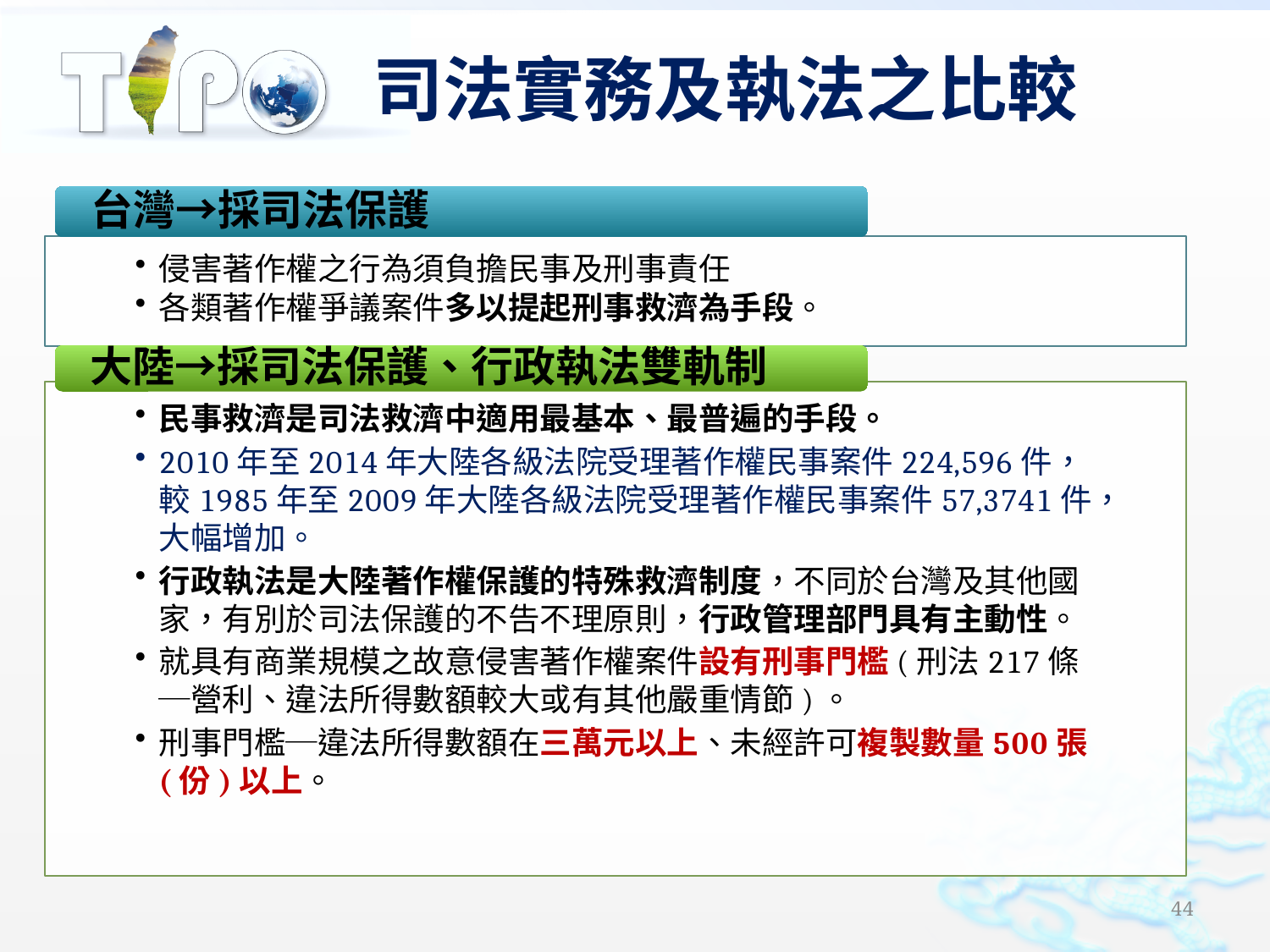

# 司法實務及執法之比較
侵害著作權之行為須負擔民事及刑事責任
各類著作權爭議案件多以提起刑事救濟為手段。
台灣→採司法保護
民事救濟是司法救濟中適用最基本、最普遍的手段。
2010年至2014年大陸各級法院受理著作權民事案件224,596件，較1985年至2009年大陸各級法院受理著作權民事案件57,3741件，大幅增加。
行政執法是大陸著作權保護的特殊救濟制度，不同於台灣及其他國家，有別於司法保護的不告不理原則，行政管理部門具有主動性。
就具有商業規模之故意侵害著作權案件設有刑事門檻(刑法217條─營利、違法所得數額較大或有其他嚴重情節)。
刑事門檻─違法所得數額在三萬元以上、未經許可複製數量500張(份)以上。
大陸→採司法保護、行政執法雙軌制

44